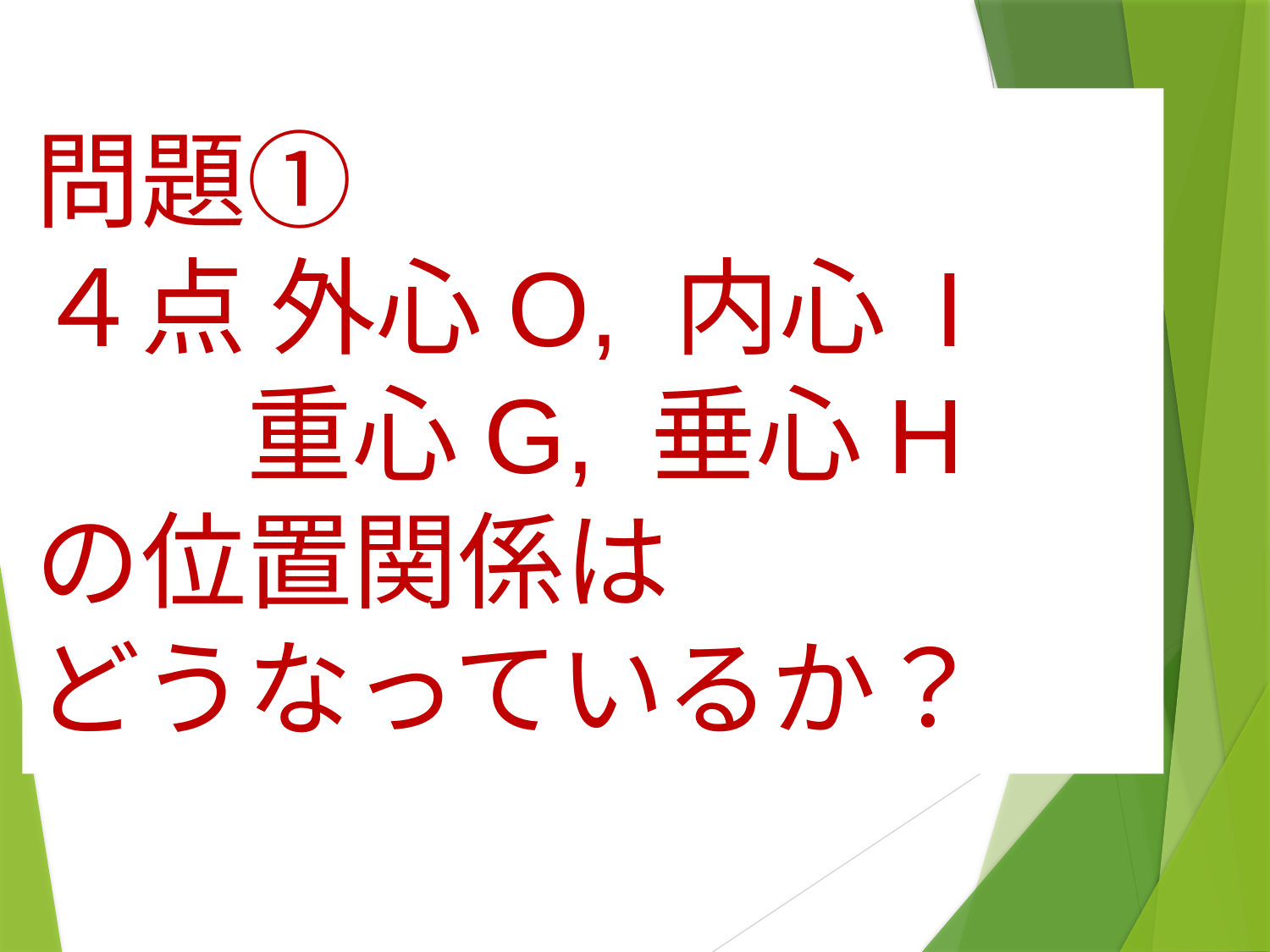

# 問題① ４点 外心O, 内心 I 　　重心G, 垂心H の位置関係は どうなっているか？